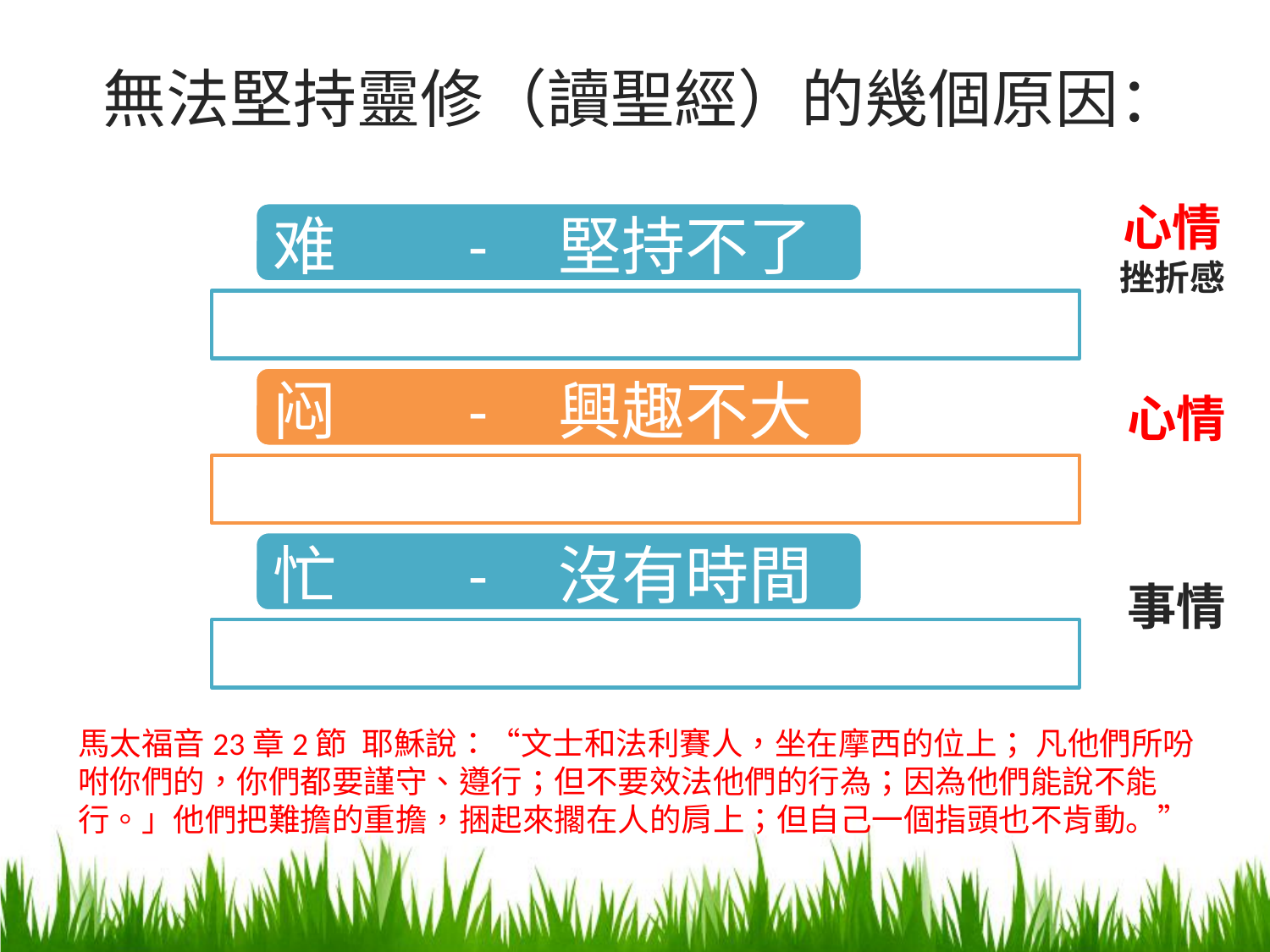

無法堅持靈修（讀聖經）的幾個原因：
心情
挫折感
难        -    堅持不了
闷        -    興趣不大
忙        -    沒有時間
心情
事情
馬太福音23章2節  耶穌說：“文士和法利賽人，坐在摩西的位上； 凡他們所吩咐你們的，你們都要謹守、遵行；但不要效法他們的行為；因為他們能說不能行。」他們把難擔的重擔，捆起來擱在人的肩上；但自己一個指頭也不肯動。”